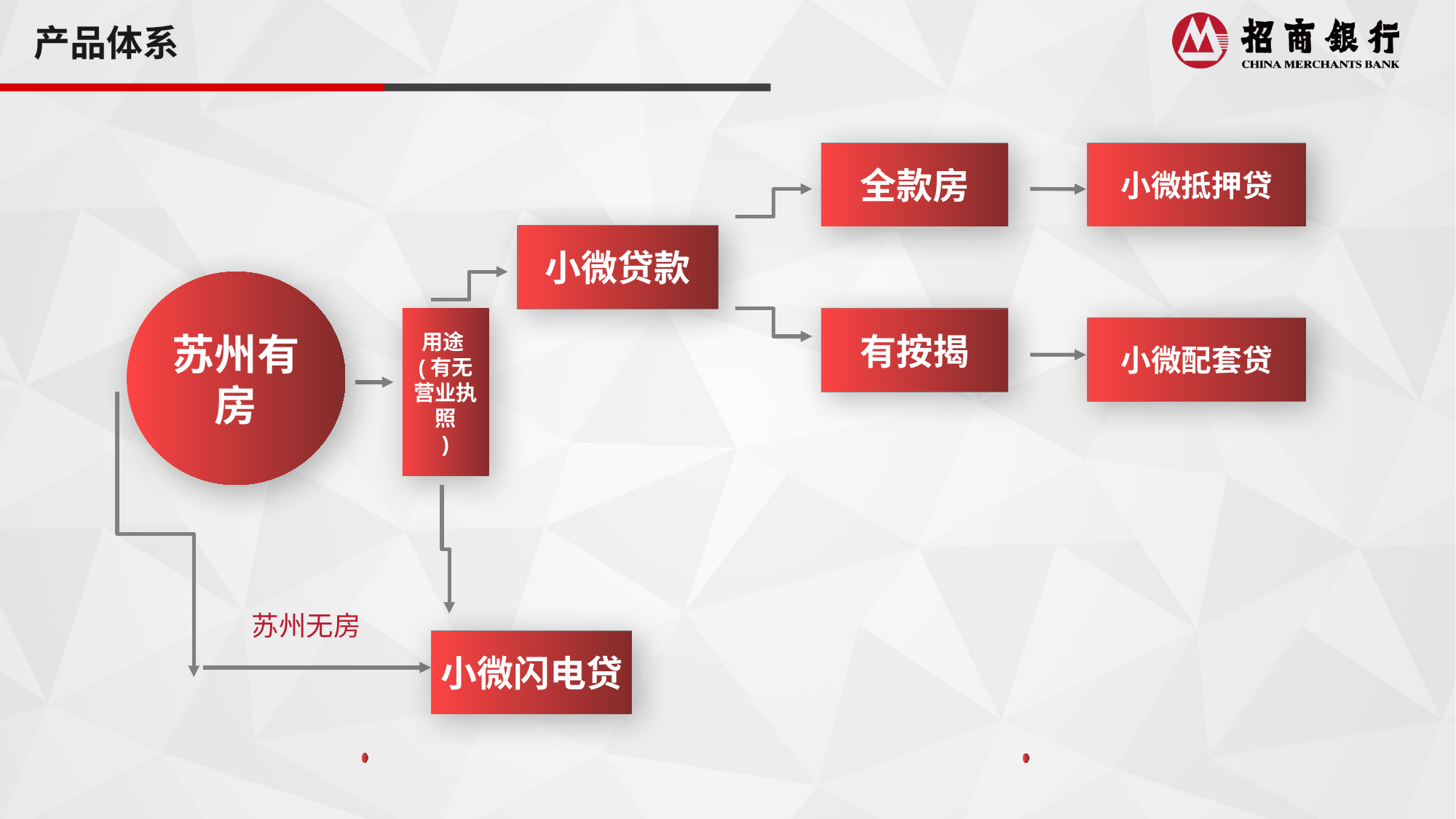

产品体系

全款房
小微抵押贷
小微贷款
苏州有房
用途(有无营业执照
)
有按揭
小微配套贷
苏州无房
小微闪电贷